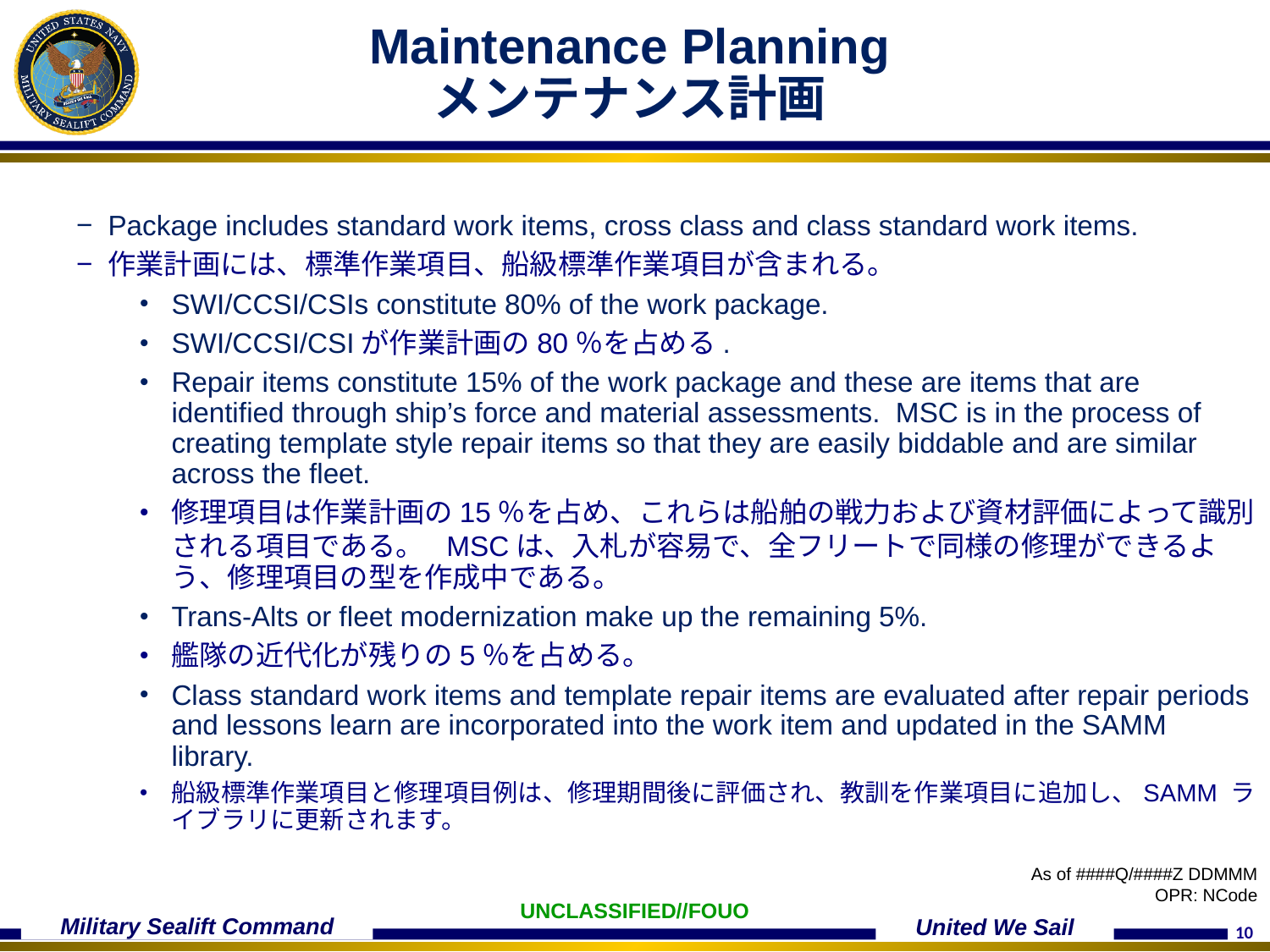

# Maintenance Planning メンテナンス計画

Package includes standard work items, cross class and class standard work items.
作業計画には、標準作業項目、船級標準作業項目が含まれる。
SWI/CCSI/CSIs constitute 80% of the work package.
SWI/CCSI/CSIが作業計画の80％を占める.
Repair items constitute 15% of the work package and these are items that are identified through ship’s force and material assessments.  MSC is in the process of creating template style repair items so that they are easily biddable and are similar across the fleet.
修理項目は作業計画の15％を占め、これらは船舶の戦力および資材評価によって識別される項目である。  MSCは、入札が容易で、全フリートで同様の修理ができるよう、修理項目の型を作成中である。
Trans-Alts or fleet modernization make up the remaining 5%.
艦隊の近代化が残りの5％を占める。
Class standard work items and template repair items are evaluated after repair periods and lessons learn are incorporated into the work item and updated in the SAMM library.
船級標準作業項目と修理項目例は、修理期間後に評価され、教訓を作業項目に追加し、SAMM ライブラリに更新されます。